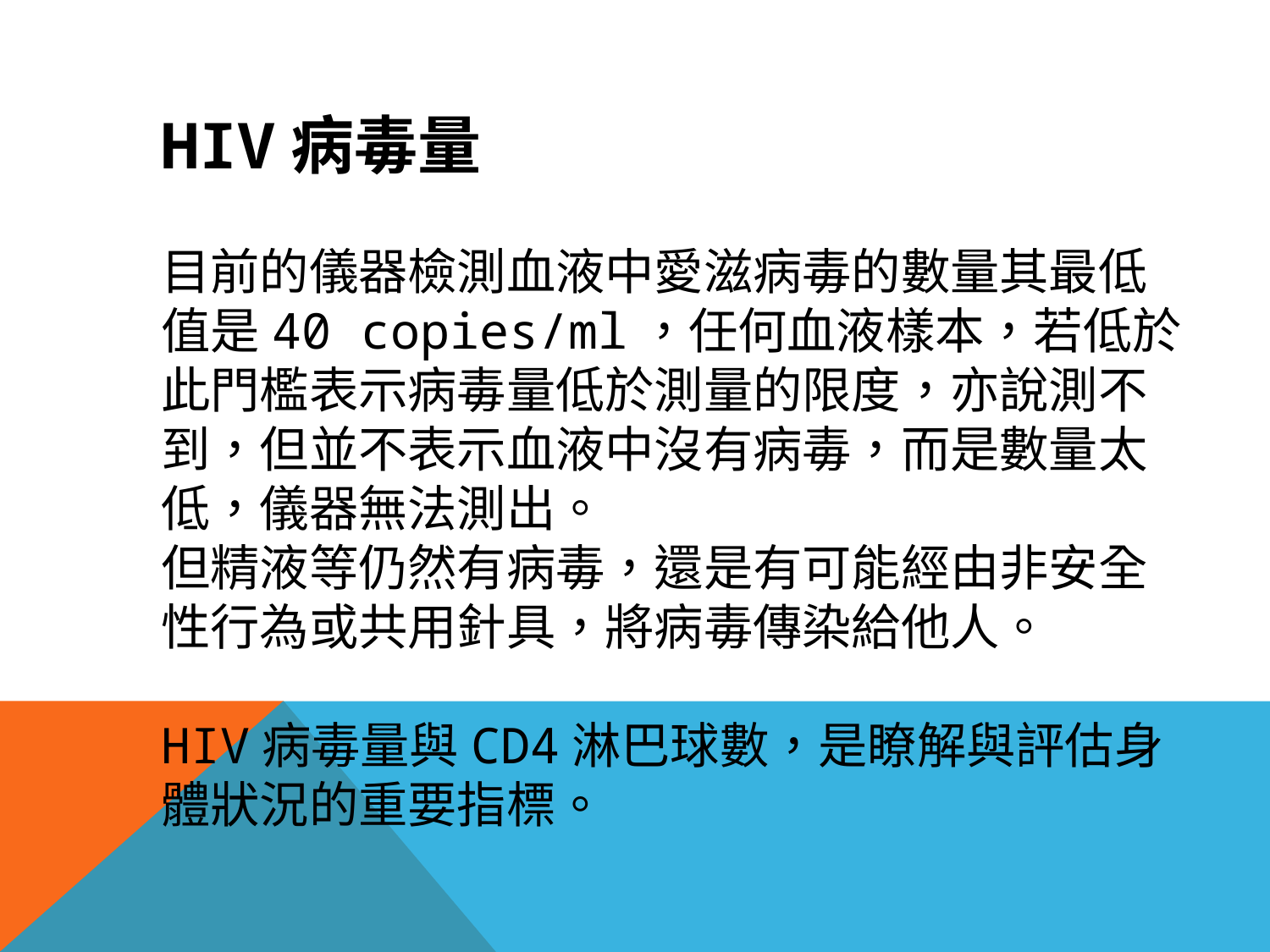

HIV病毒量

目前的儀器檢測血液中愛滋病毒的數量其最低值是40 copies/ml，任何血液樣本，若低於此門檻表示病毒量低於測量的限度，亦說測不到，但並不表示血液中沒有病毒，而是數量太低，儀器無法測出。
但精液等仍然有病毒，還是有可能經由非安全性行為或共用針具，將病毒傳染給他人。

HIV病毒量與CD4淋巴球數，是瞭解與評估身體狀況的重要指標。